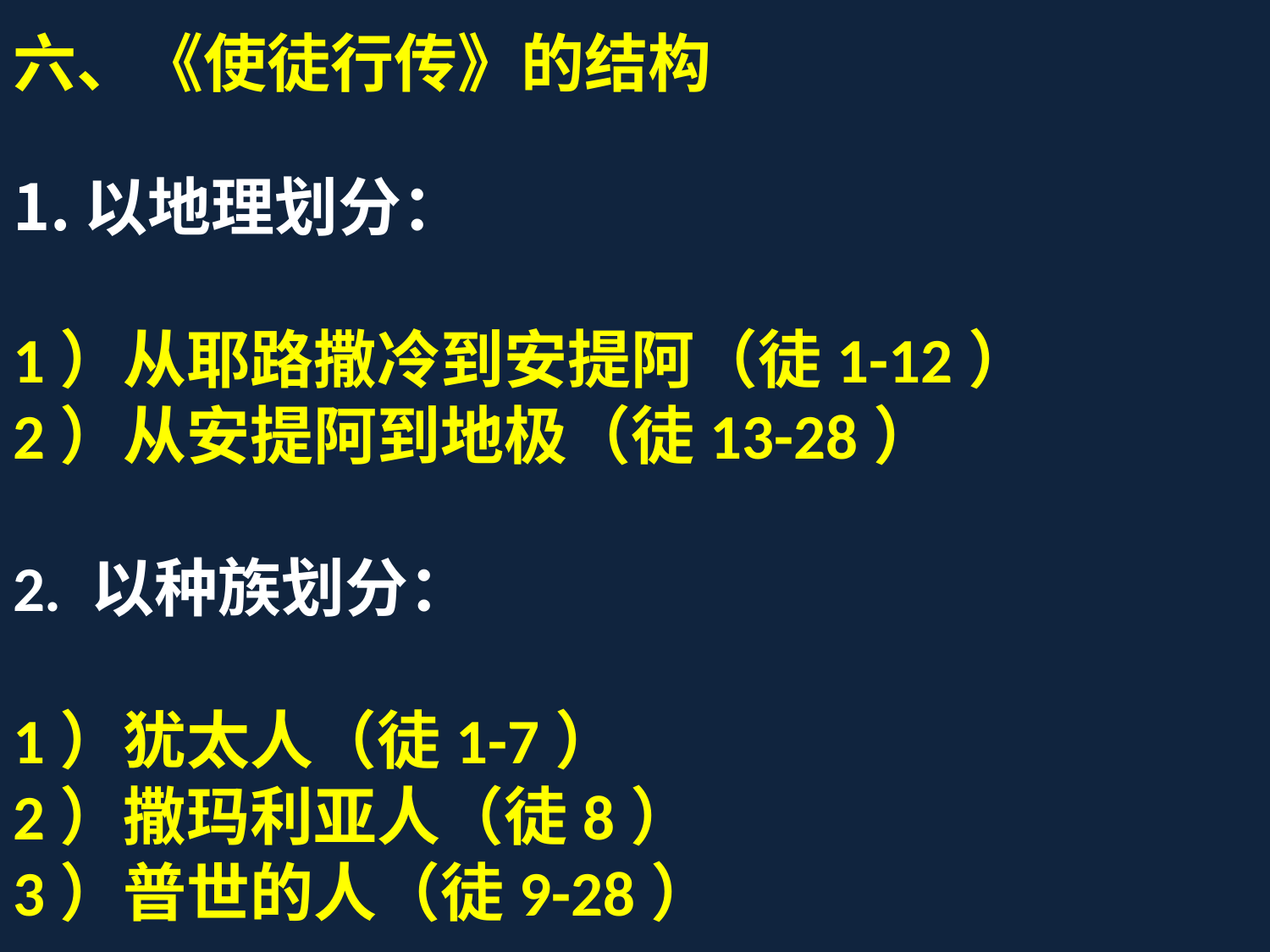

六、《使徒行传》的结构

以地理划分：

1）从耶路撒冷到安提阿（徒1-12）
2）从安提阿到地极（徒13-28）

2. 以种族划分：

1）犹太人（徒1-7）
2）撒玛利亚人（徒8）
3）普世的人（徒9-28）